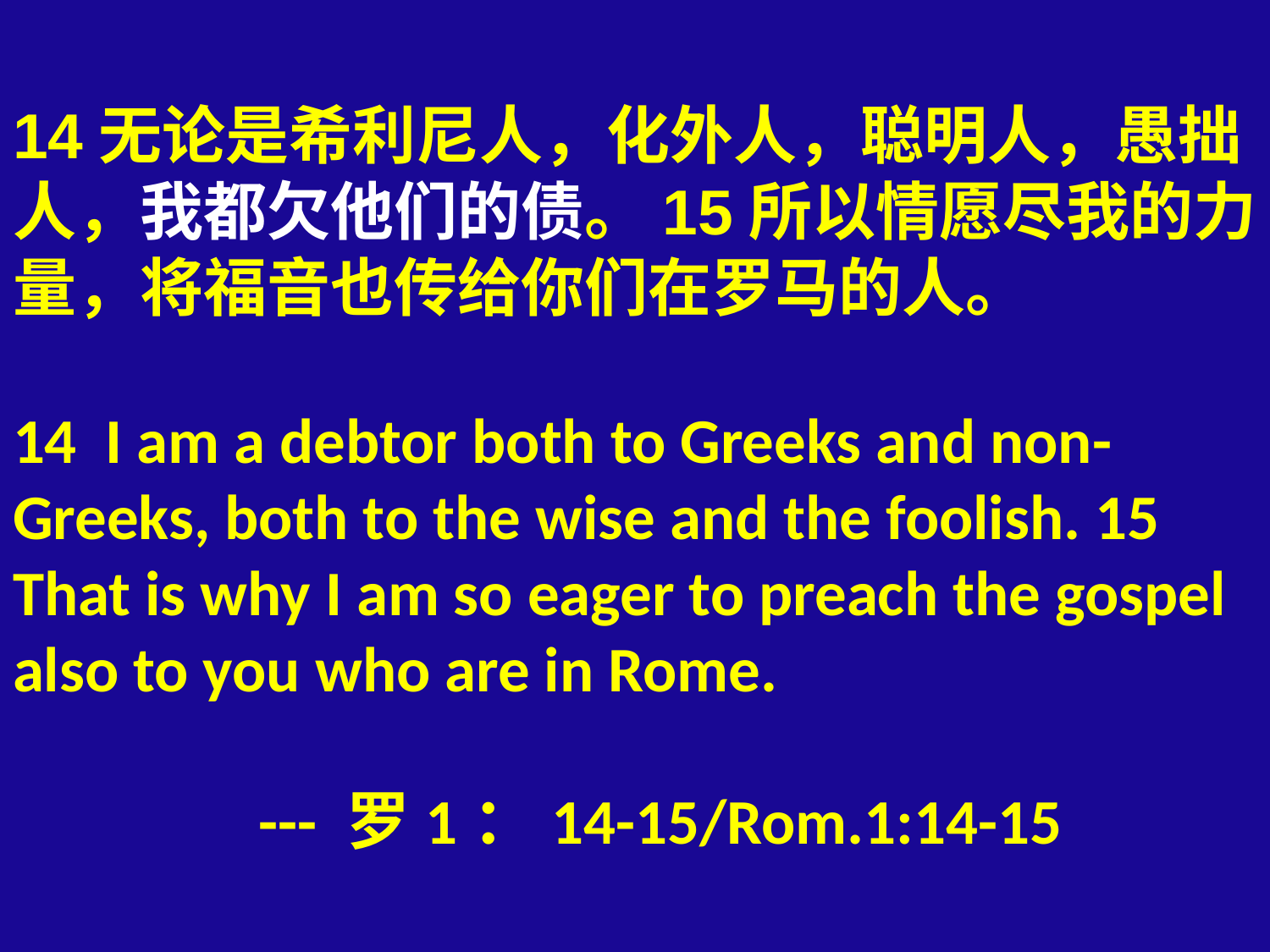

# 14无论是希利尼人，化外人，聪明人，愚拙人，我都欠他们的债。15所以情愿尽我的力量，将福音也传给你们在罗马的人。 14  I am a debtor both to Greeks and non-Greeks, both to the wise and the foolish. 15 That is why I am so eager to preach the gospel also to you who are in Rome. --- 罗1：14-15/Rom.1:14-15